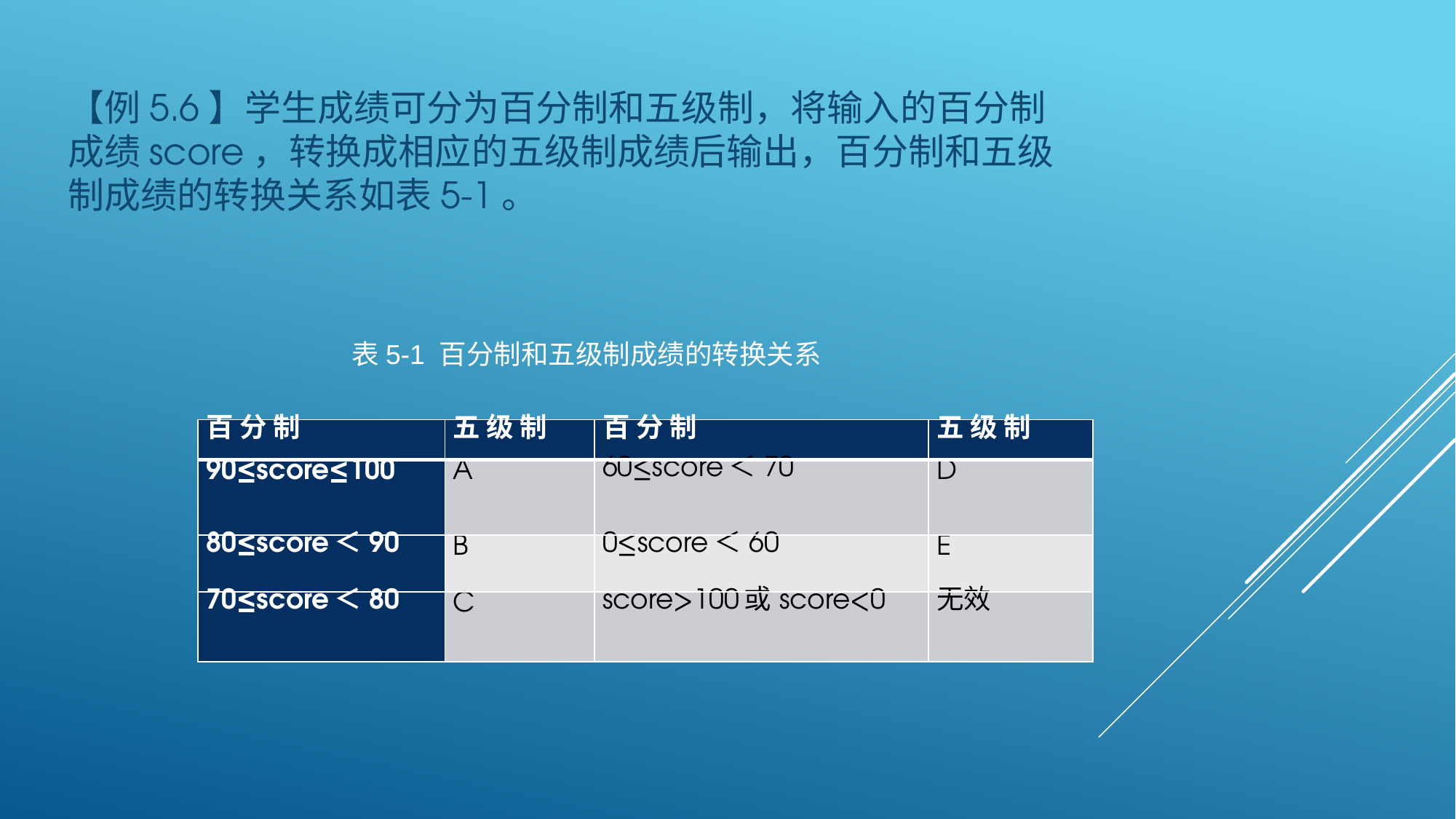

【例5.6】学生成绩可分为百分制和五级制，将输入的百分制成绩score，转换成相应的五级制成绩后输出，百分制和五级制成绩的转换关系如表5-1。

表5-1 百分制和五级制成绩的转换关系

| 百 分 制 | 五 级 制 | 百 分 制 | 五 级 制 |
| --- | --- | --- | --- |
| 90≤score≤100 | A | 60≤score＜70 | D |
| 80≤score＜90 | B | 0≤score＜60 | E |
| 70≤score＜80 | C | score>100或score<0 | 无效 |